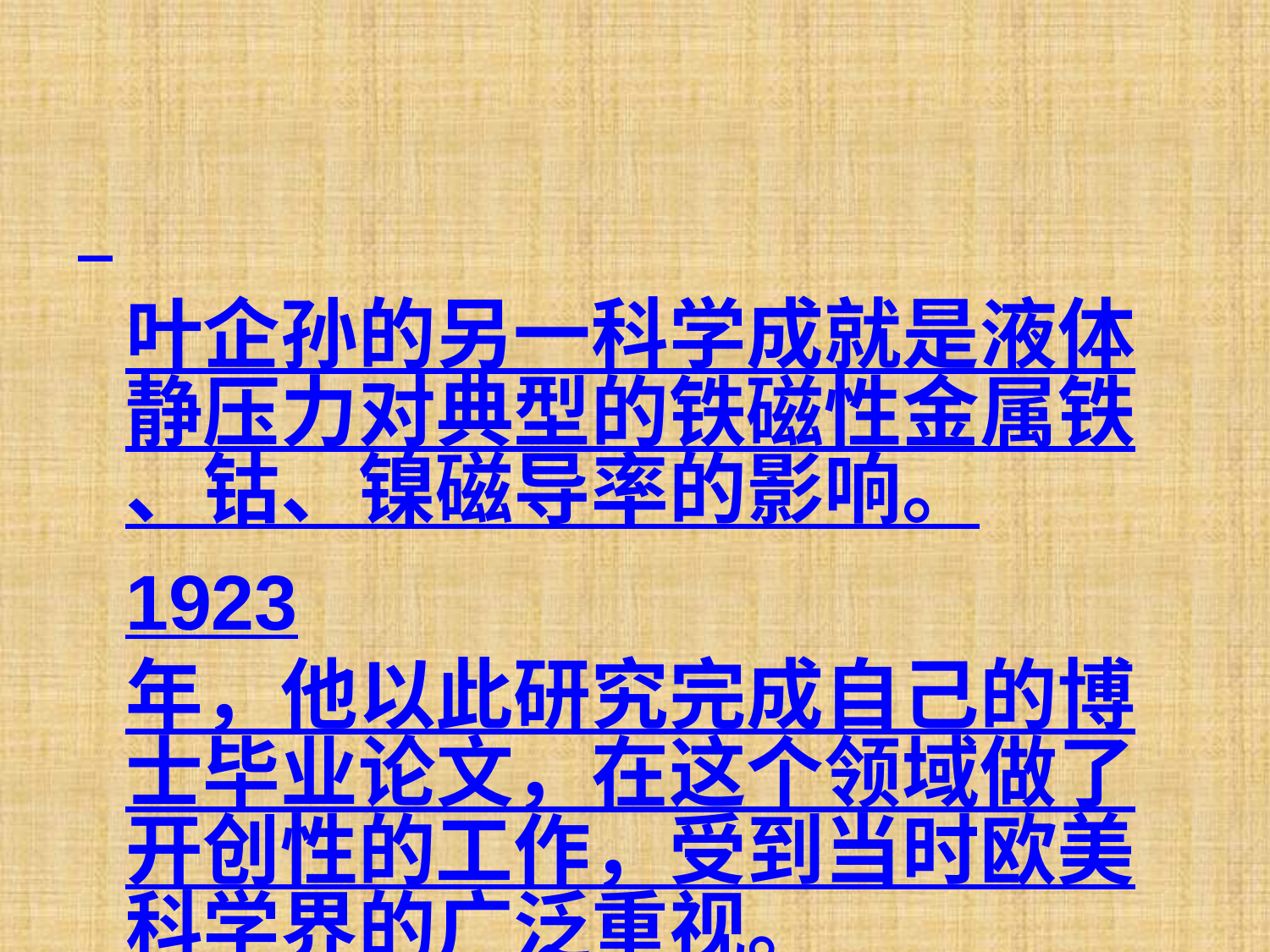

叶企孙的另一科学成就是液体静压力对典型的铁磁性金属铁、钴、镍磁导率的影响。1923年，他以此研究完成自己的博士毕业论文，在这个领域做了开创性的工作，受到当时欧美科学界的广泛重视。